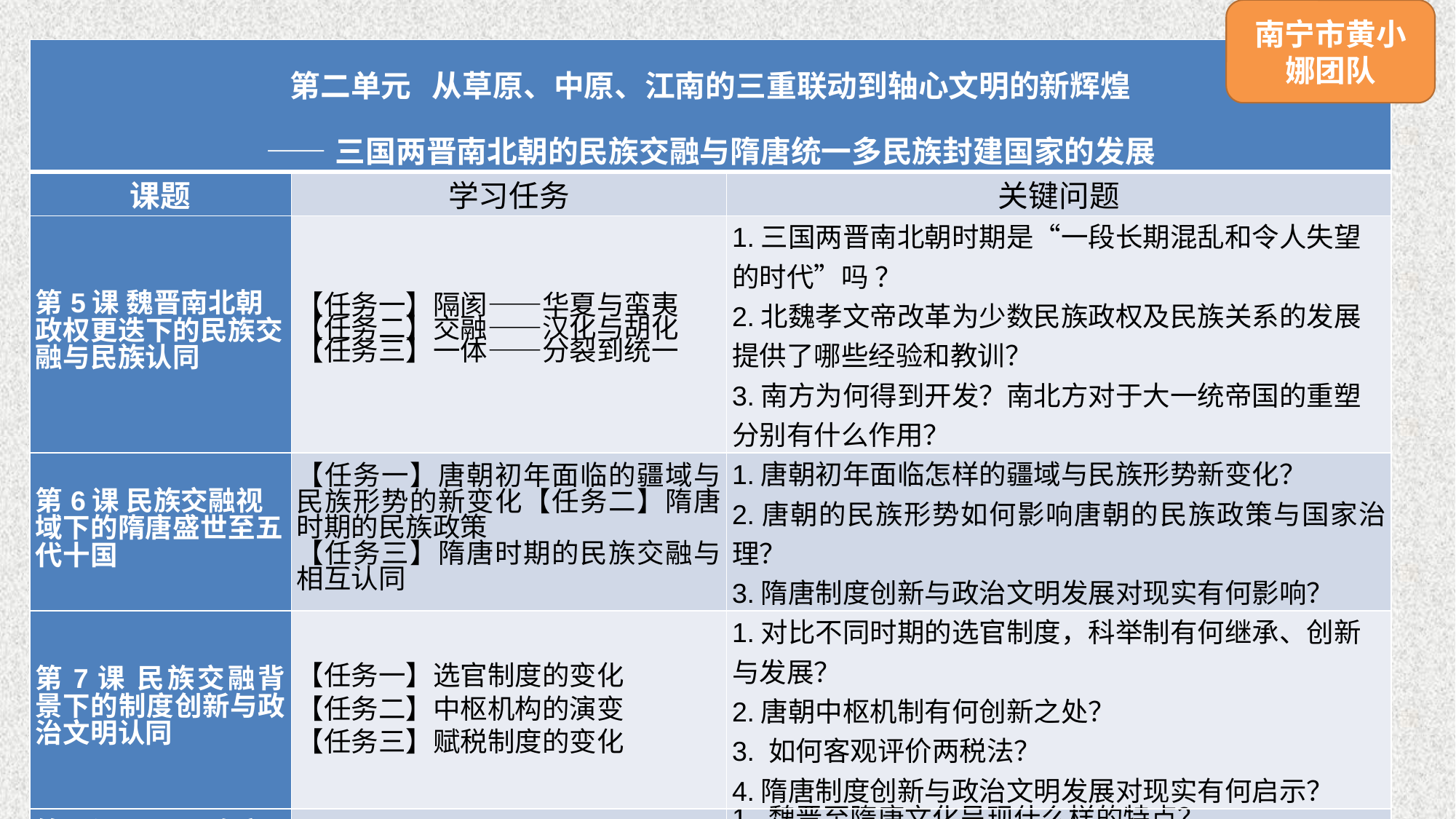

南宁市黄小娜团队
| 第二单元 从草原、中原、江南的三重联动到轴心文明的新辉煌 ——三国两晋南北朝的民族交融与隋唐统一多民族封建国家的发展 |  |  |
| --- | --- | --- |
| 课题 | 学习任务 | 关键问题 |
| 第5课 魏晋南北朝政权更迭下的民族交融与民族认同 | 【任务一】隔阂——华夏与蛮夷 【任务二】交融——汉化与胡化 【任务三】一体——分裂到统一 | 1.三国两晋南北朝时期是“一段长期混乱和令人失望的时代”吗 ？ 2.北魏孝文帝改革为少数民族政权及民族关系的发展提供了哪些经验和教训？ 3.南方为何得到开发？南北方对于大一统帝国的重塑分别有什么作用？ |
| 第6课 民族交融视域下的隋唐盛世至五代十国 | 【任务一】唐朝初年面临的疆域与民族形势的新变化【任务二】隋唐时期的民族政策 【任务三】隋唐时期的民族交融与相互认同 | 1.唐朝初年面临怎样的疆域与民族形势新变化？ 2.唐朝的民族形势如何影响唐朝的民族政策与国家治理？ 3.隋唐制度创新与政治文明发展对现实有何影响？ |
| 第7课 民族交融背景下的制度创新与政治文明认同 | 【任务一】选官制度的变化 【任务二】中枢机构的演变 【任务三】赋税制度的变化 | 1.对比不同时期的选官制度，科举制有何继承、创新与发展？ 2.唐朝中枢机制有何创新之处？ 3. 如何客观评价两税法？ 4.隋唐制度创新与政治文明发展对现实有何启示？ |
| 第8课 三国至隋唐的文化繁荣与文化认同 | 【任务一】气象万千：感文化之美 【任务二】万国来朝：品文化之响 【任务三】众流归海：探文化之因 | 1. 魏晋至隋唐文化呈现什么样的特点？ 2. 三国至隋唐时期中外文化交流给中国和世界带来了怎样的影响？ 3、推动三国至隋唐文化发展的原因有哪些? |
#